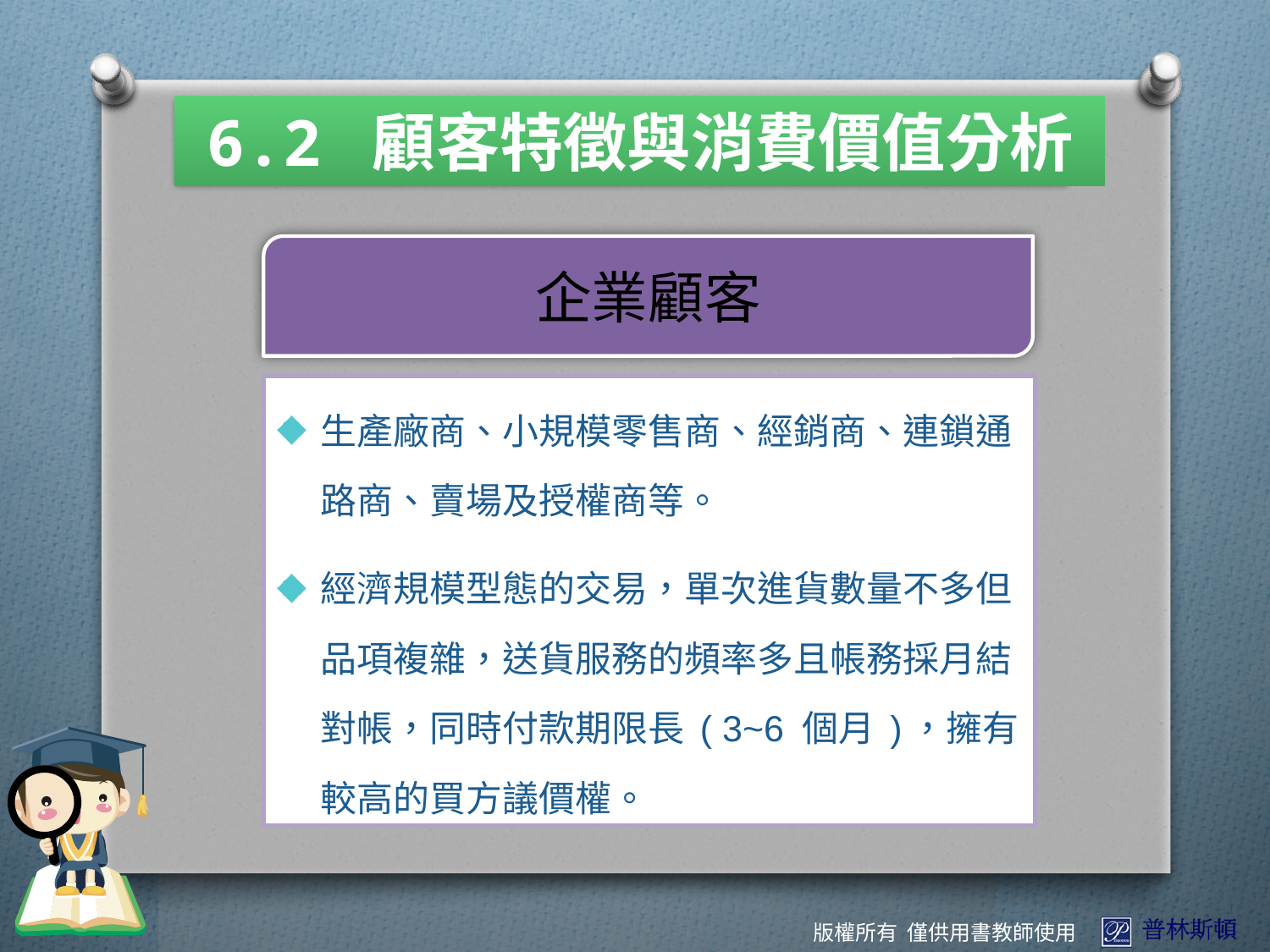

6.2 顧客特徵與消費價值分析
企業顧客
生產廠商、小規模零售商、經銷商、連鎖通路商、賣場及授權商等。
經濟規模型態的交易，單次進貨數量不多但品項複雜，送貨服務的頻率多且帳務採月結對帳，同時付款期限長 ( 3~6 個月 )，擁有較高的買方議價權。